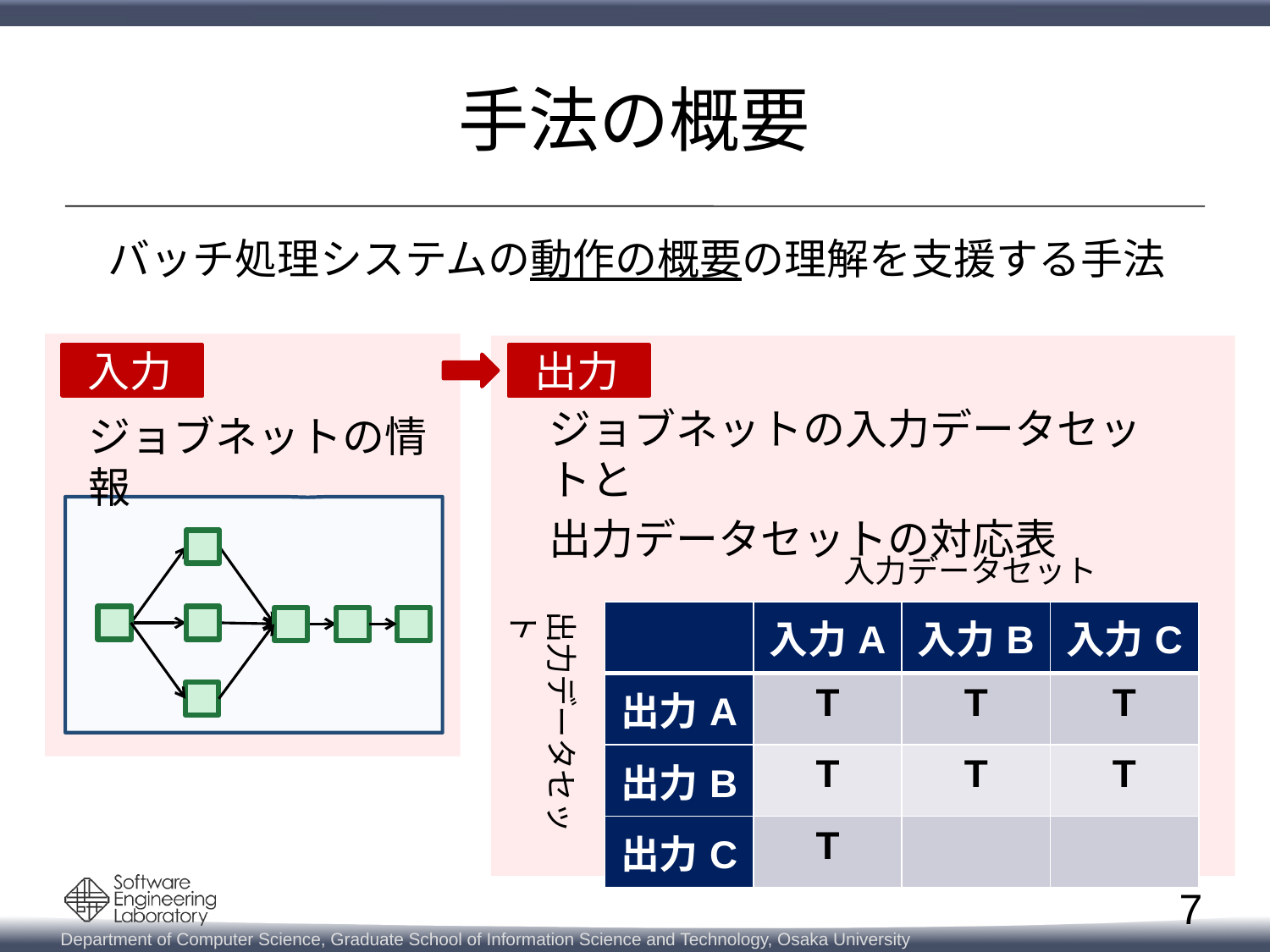

# 手法の概要
バッチ処理システムの動作の概要の理解を支援する手法

入力
出力

ジョブネットの入力データセットと
出力データセットの対応表
ジョブネットの情報

入力データセット
出力データセット
|  | 入力A | 入力B | 入力C |
| --- | --- | --- | --- |
| 出力A | T | T | T |
| 出力B | T | T | T |
| 出力C | T |  |  |
7